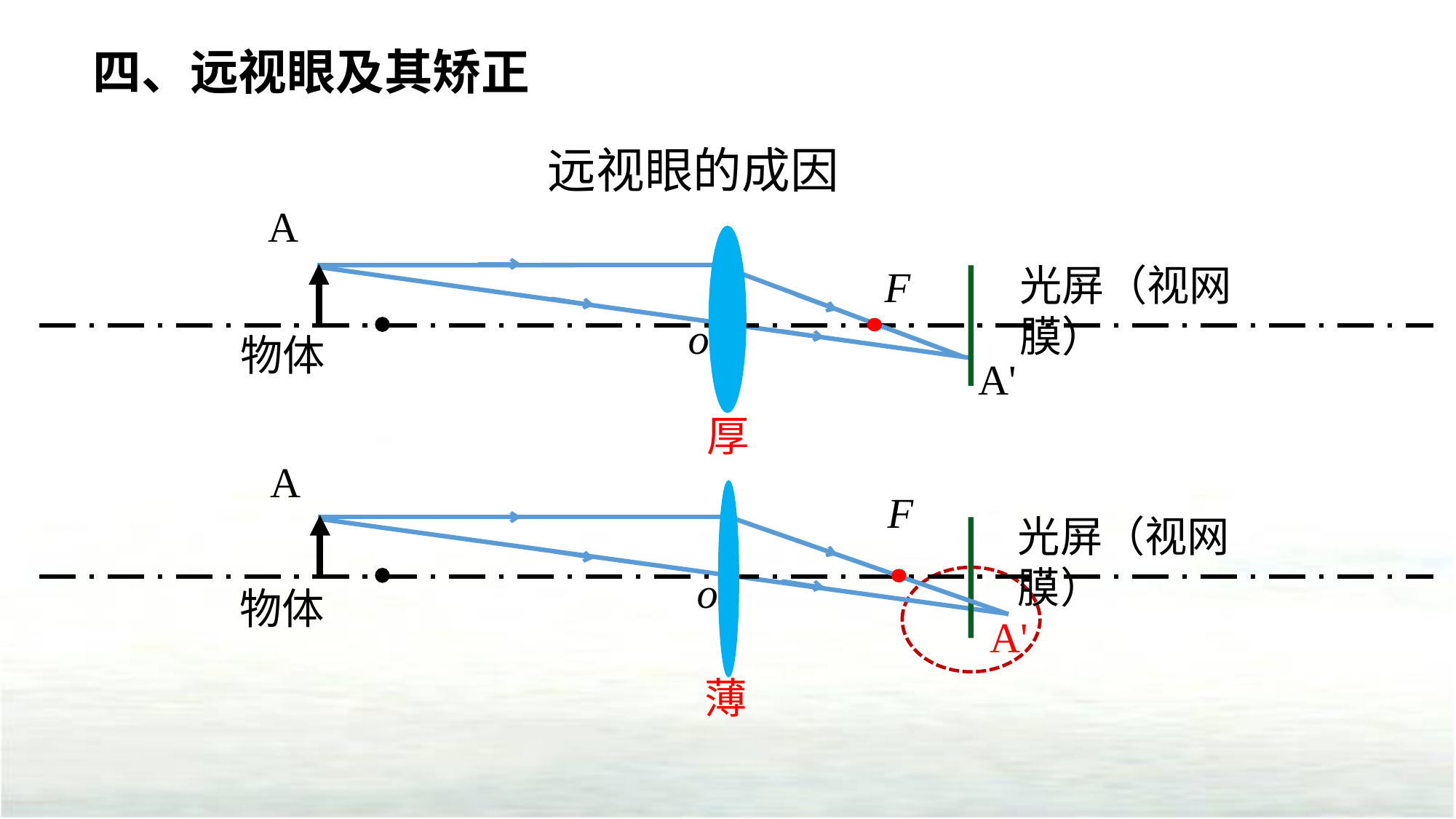

四、远视眼及其矫正
远视眼的成因
A
光屏（视网膜）
F

物体
A'

o
厚
A
F
光屏（视网膜）

物体
A'

薄
o